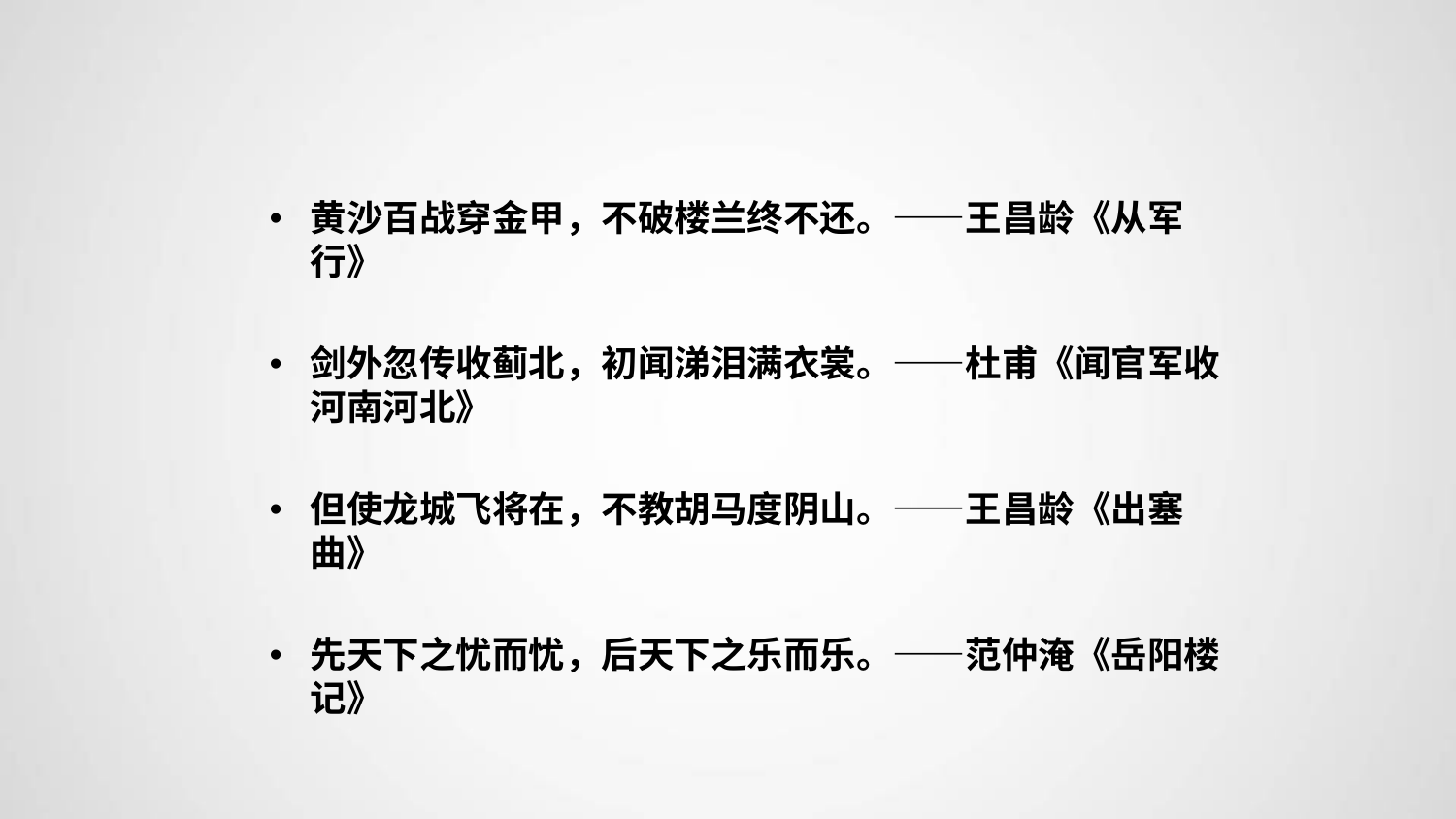

黄沙百战穿金甲，不破楼兰终不还。——王昌龄《从军行》

剑外忽传收蓟北，初闻涕泪满衣裳。——杜甫《闻官军收河南河北》

但使龙城飞将在，不教胡马度阴山。——王昌龄《出塞曲》

先天下之忧而忧，后天下之乐而乐。——范仲淹《岳阳楼记》